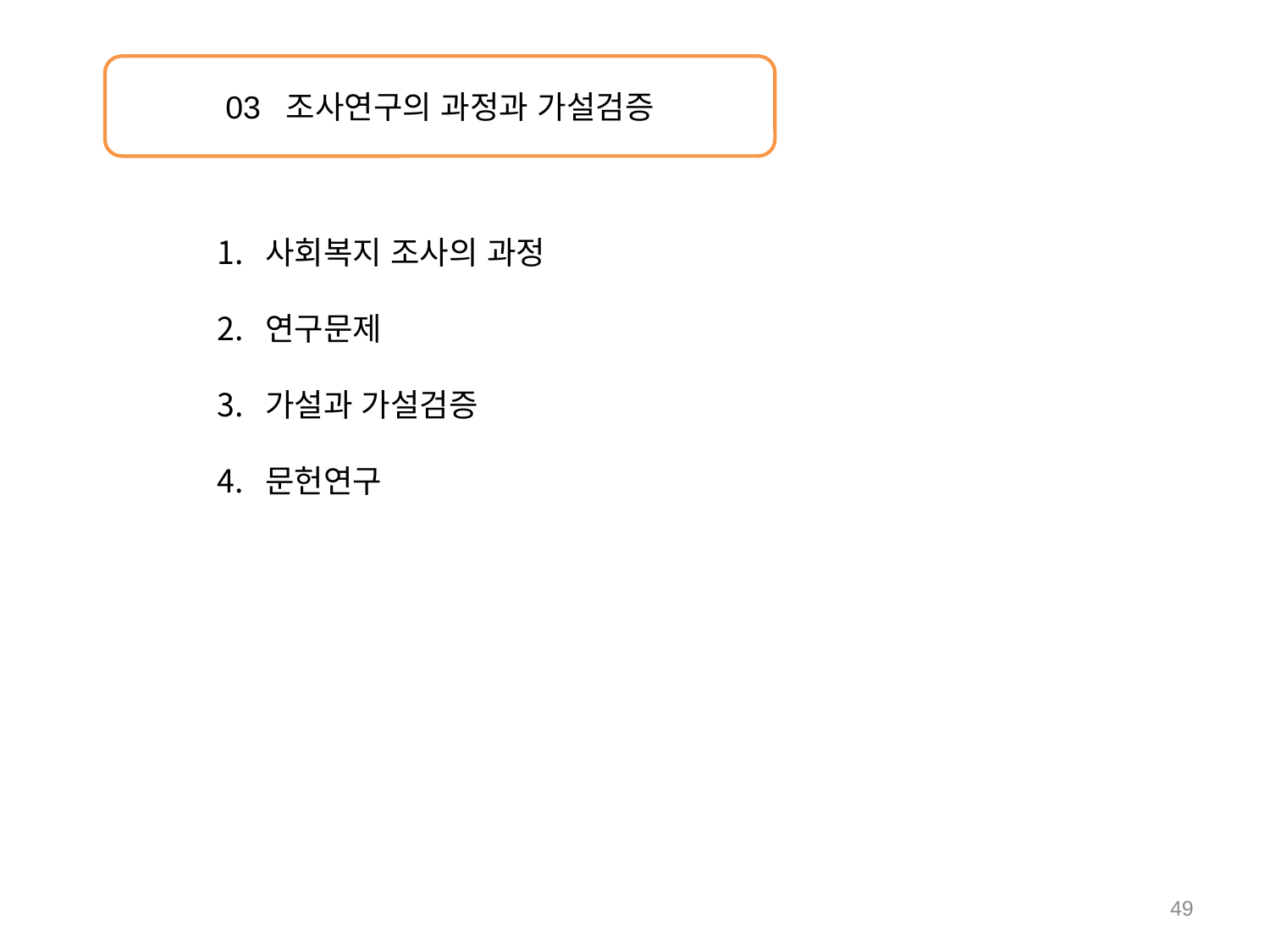

03  조사연구의 과정과 가설검증
사회복지 조사의 과정

연구문제

가설과 가설검증

문헌연구
49